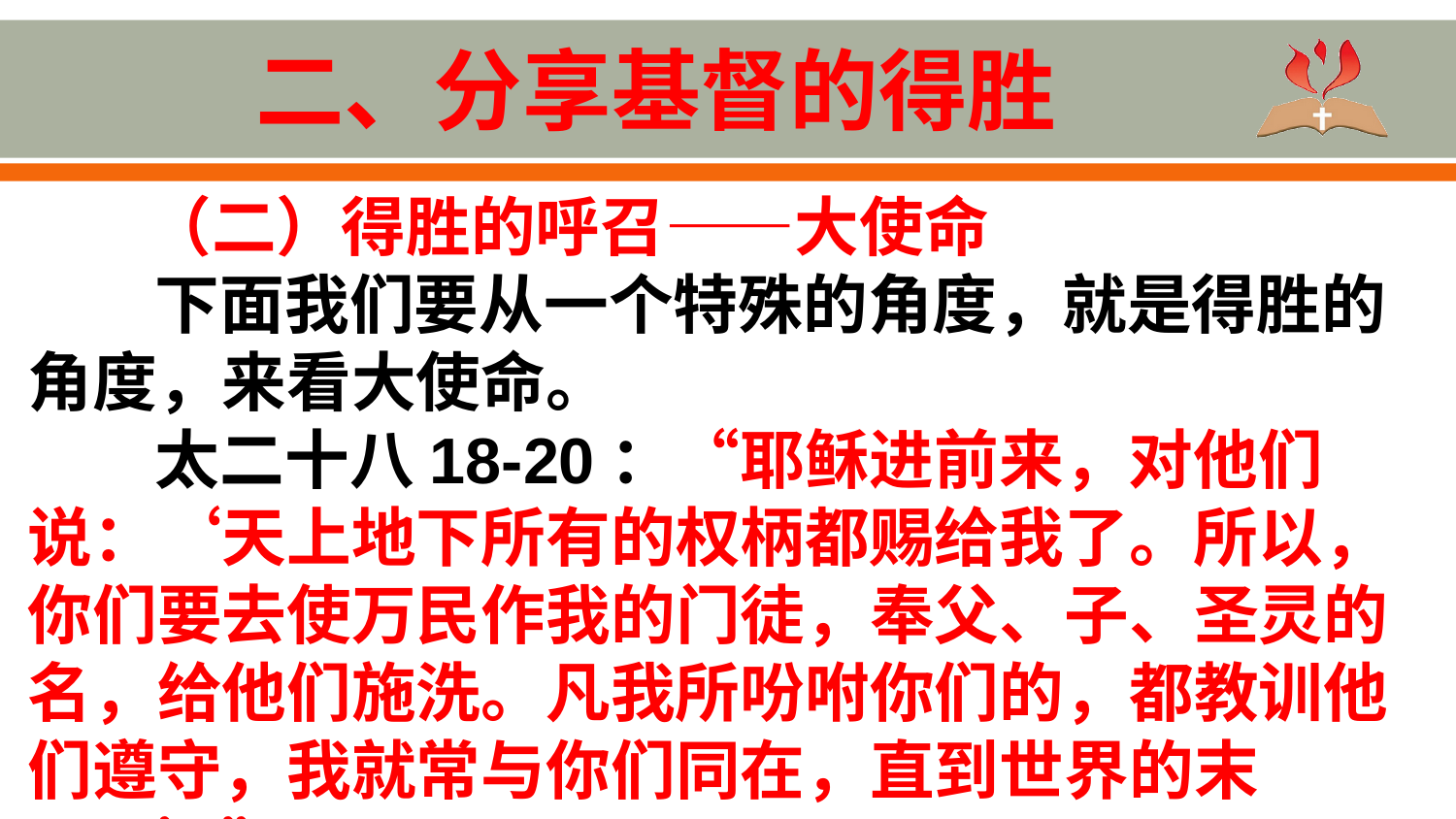

# 二、分享基督的得胜
       （二）得胜的呼召——大使命
下面我们要从一个特殊的角度，就是得胜的角度，来看大使命。
太二十八18-20：“耶稣进前来，对他们说：‘天上地下所有的权柄都赐给我了。所以，你们要去使万民作我的门徒，奉父、子、圣灵的名，给他们施洗。凡我所吩咐你们的，都教训他们遵守，我就常与你们同在，直到世界的末了。’”

26